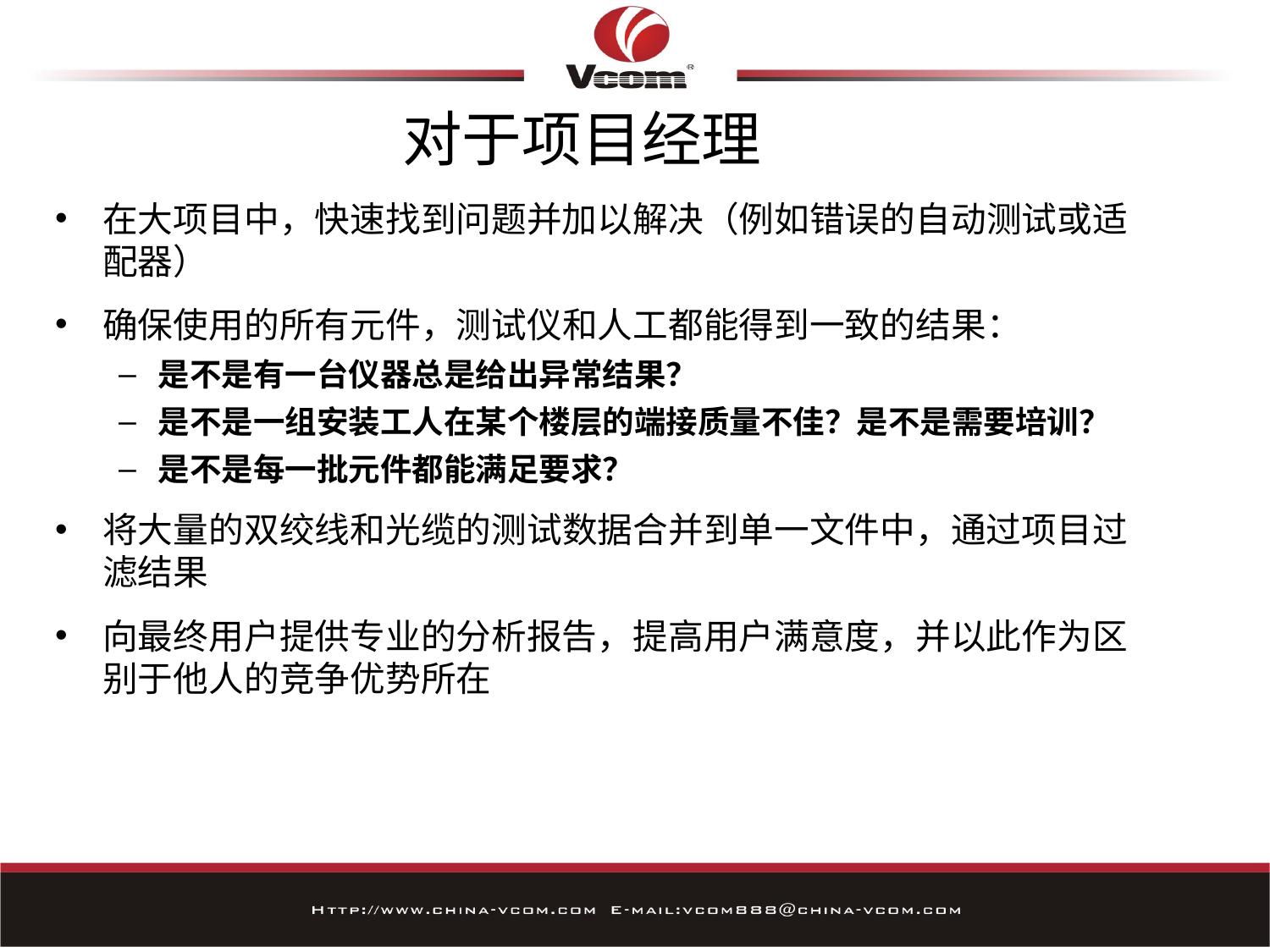

# 对于项目经理
在大项目中，快速找到问题并加以解决（例如错误的自动测试或适配器）
确保使用的所有元件，测试仪和人工都能得到一致的结果：
是不是有一台仪器总是给出异常结果？
是不是一组安装工人在某个楼层的端接质量不佳？是不是需要培训？
是不是每一批元件都能满足要求？
将大量的双绞线和光缆的测试数据合并到单一文件中，通过项目过滤结果
向最终用户提供专业的分析报告，提高用户满意度，并以此作为区别于他人的竞争优势所在